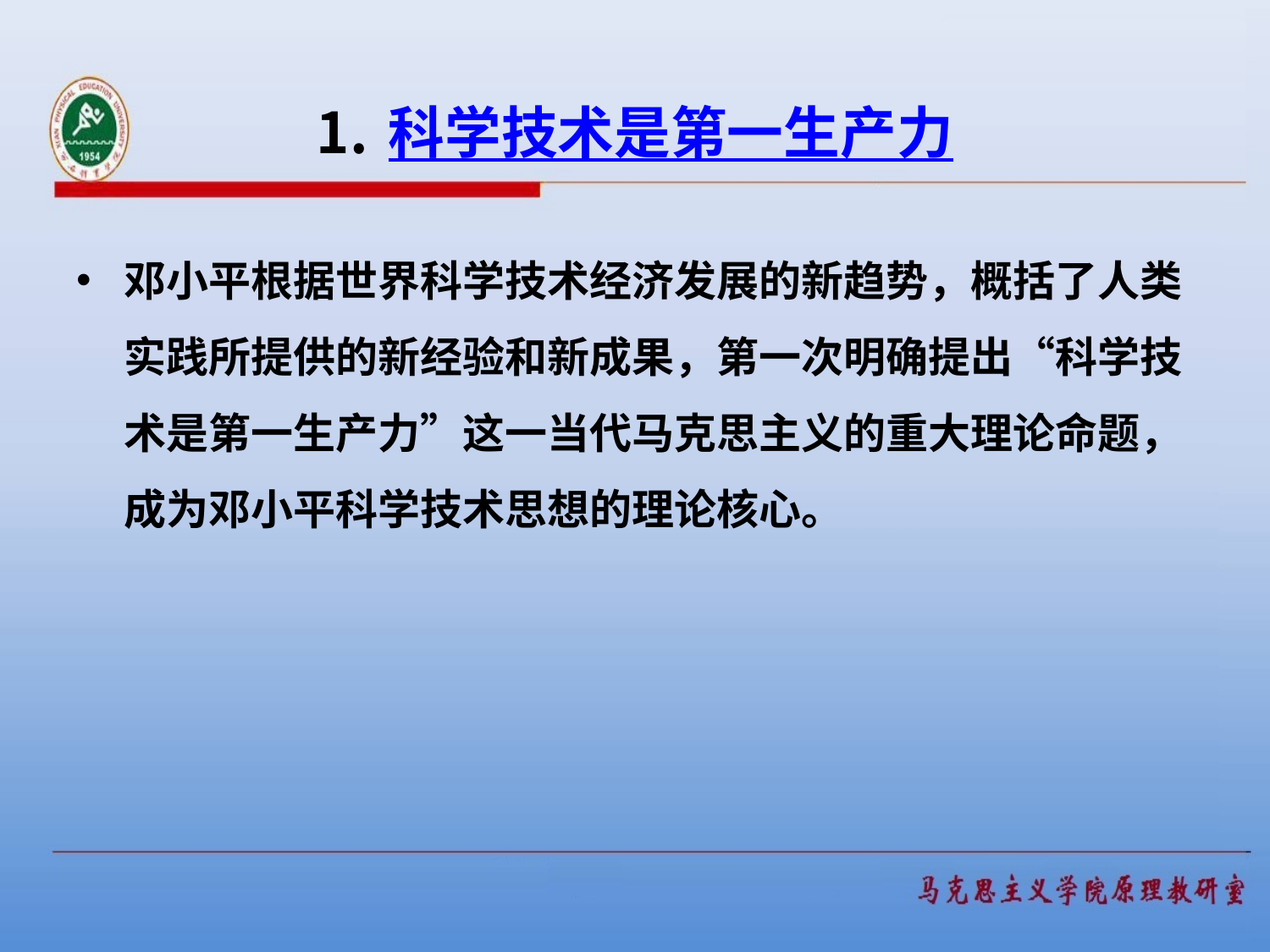

# 科学技术是第一生产力
邓小平根据世界科学技术经济发展的新趋势，概括了人类实践所提供的新经验和新成果，第一次明确提出“科学技术是第一生产力”这一当代马克思主义的重大理论命题，成为邓小平科学技术思想的理论核心。